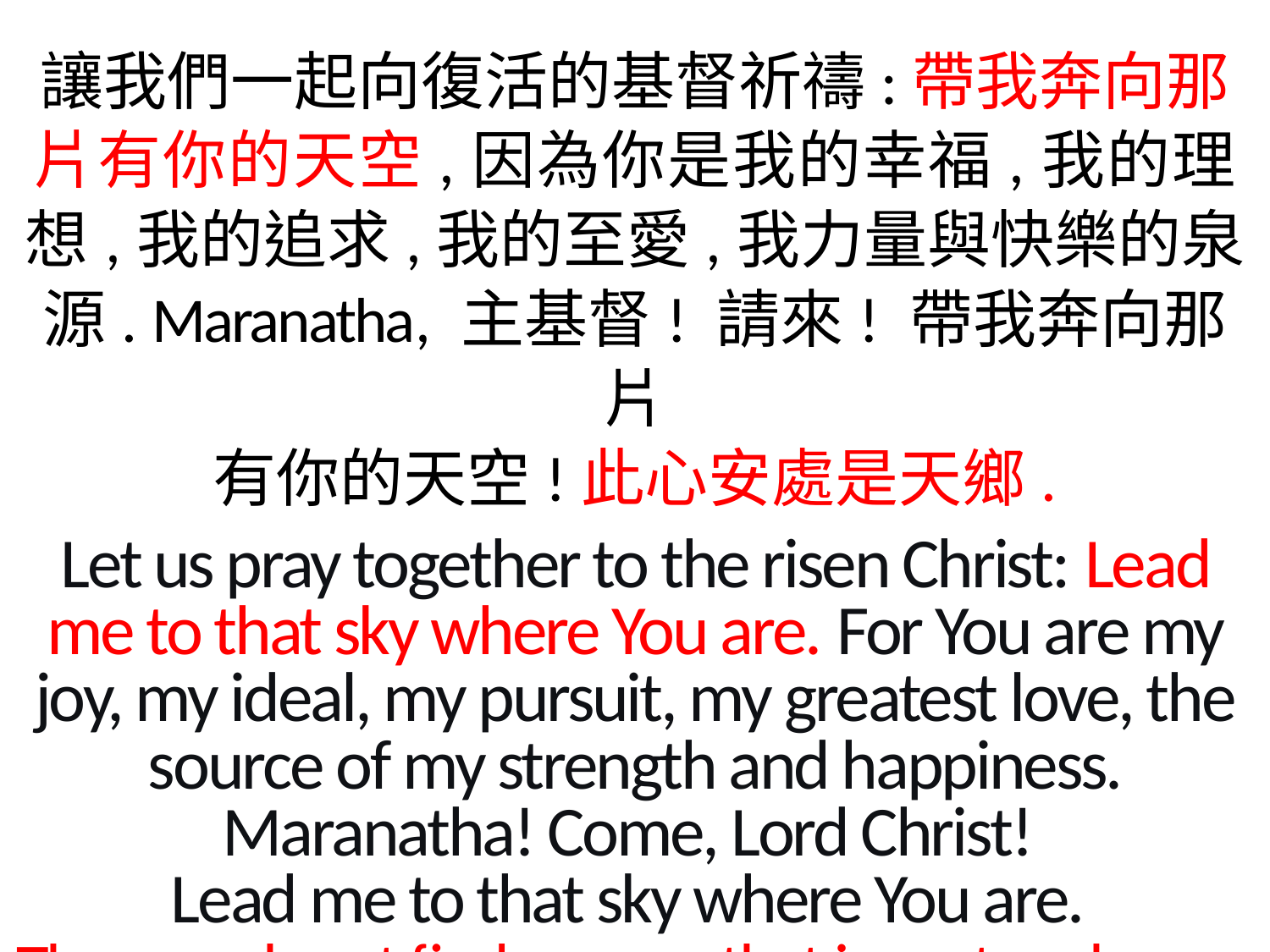

讓我們一起向復活的基督祈禱:帶我奔向那片有你的天空,因為你是我的幸福,我的理想,我的追求,我的至愛,我力量與快樂的泉源. Maranatha, 主基督! 請來! 帶我奔向那片
有你的天空!此心安處是天鄉.
Let us pray together to the risen Christ: Lead me to that sky where You are. For You are my joy, my ideal, my pursuit, my greatest love, the source of my strength and happiness. Maranatha! Come, Lord Christ!
Lead me to that sky where You are.
There my heart finds peace, that is my true home.